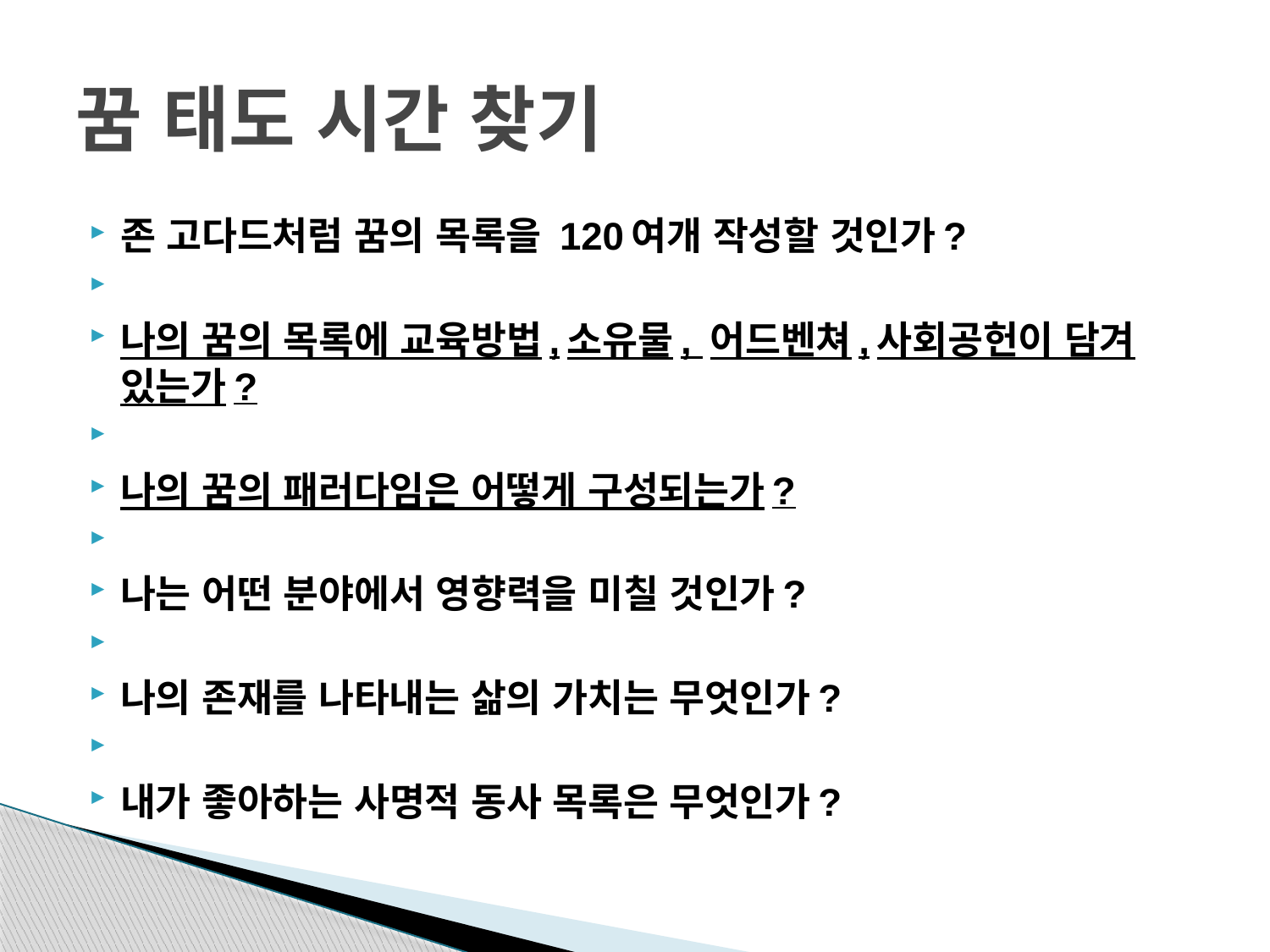

# 꿈 태도 시간 찾기
존 고다드처럼 꿈의 목록을 120여개 작성할 것인가?

나의 꿈의 목록에 교육방법,소유물, 어드벤쳐,사회공헌이 담겨 있는가?

나의 꿈의 패러다임은 어떻게 구성되는가?

나는 어떤 분야에서 영향력을 미칠 것인가?

나의 존재를 나타내는 삶의 가치는 무엇인가?

내가 좋아하는 사명적 동사 목록은 무엇인가?